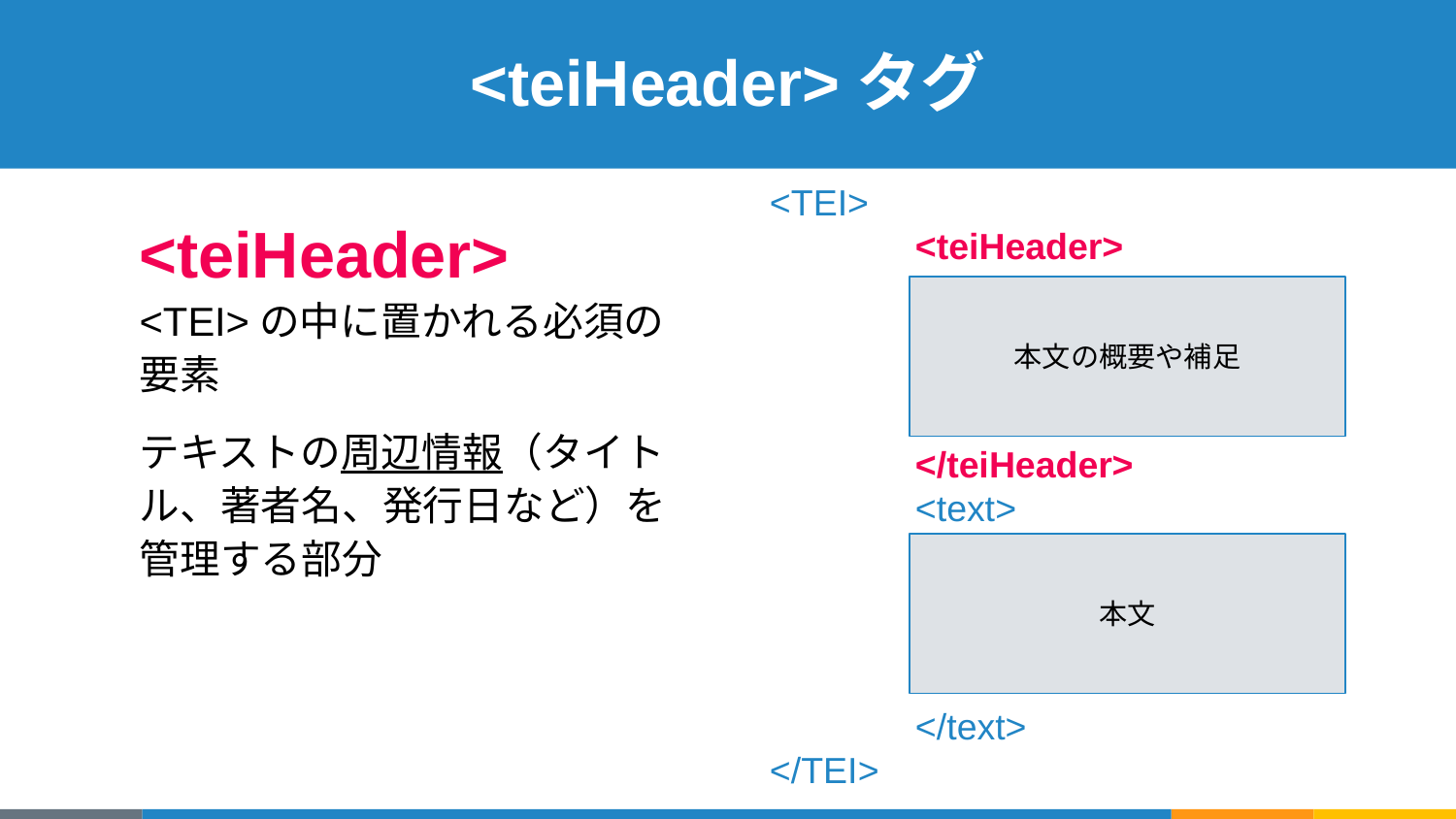

# <teiHeader>タグ

<TEI>
	<teiHeader>

	</teiHeader>
	<text>

	</text>
</TEI>
<teiHeader>
<TEI>の中に置かれる必須の要素
テキストの周辺情報（タイトル、著者名、発行日など）を管理する部分
本文の概要や補足
本文